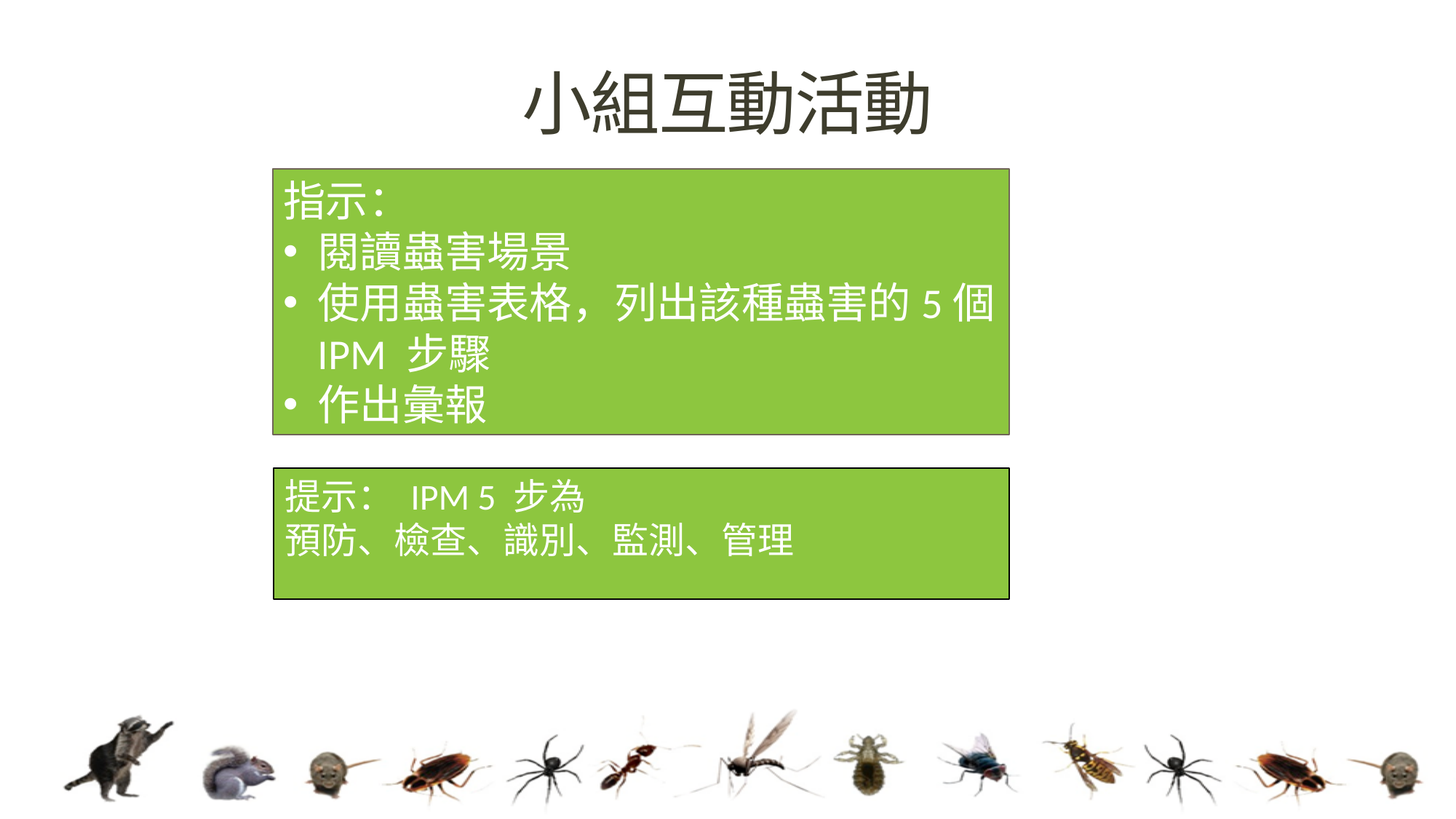

# 小組互動活動
指示：
閱讀蟲害場景
使用蟲害表格，列出該種蟲害的5個 IPM 步驟
作出彙報
提示： IPM 5 步為
預防、檢查、識別、監測、管理